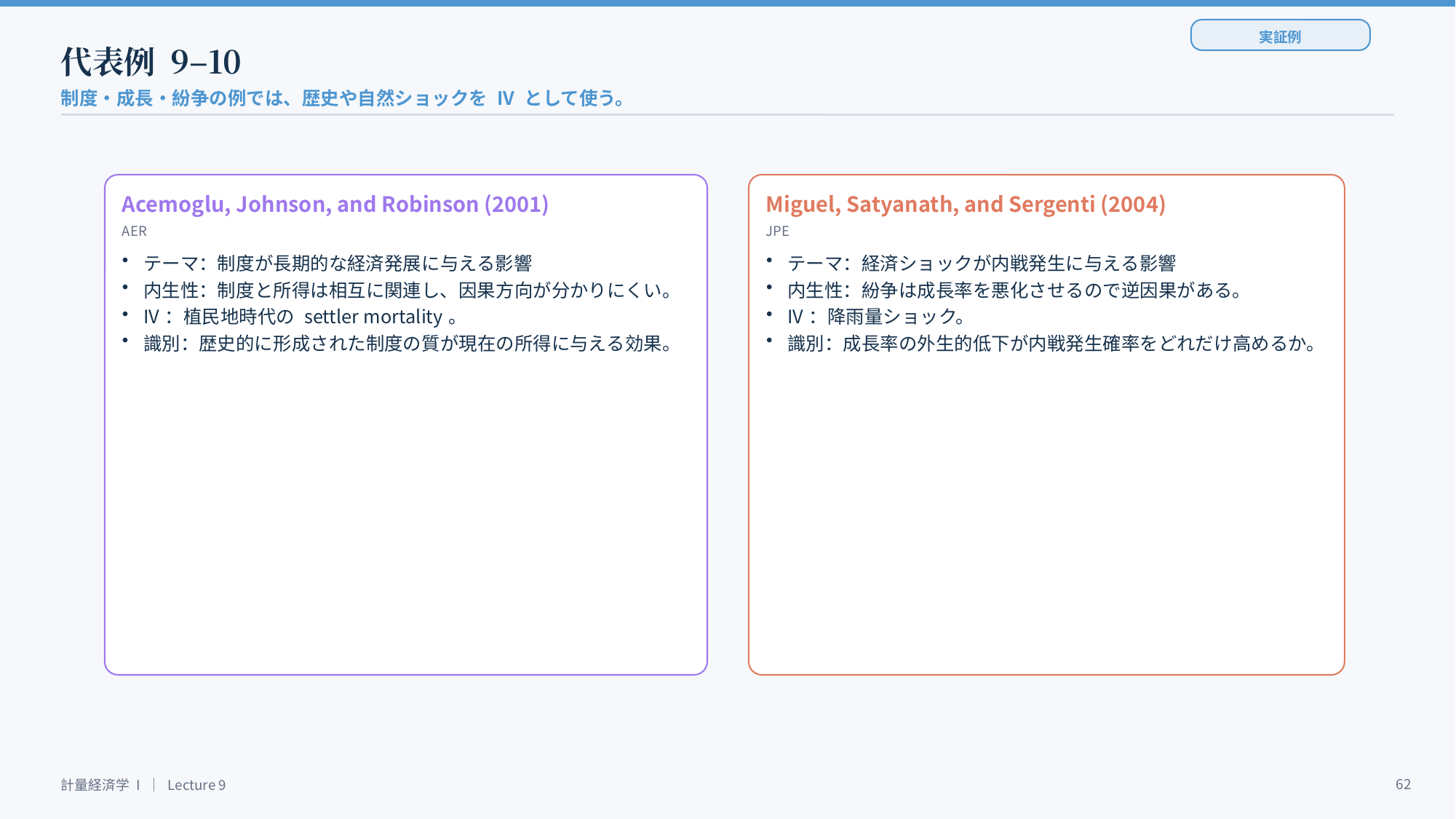

実証例
代表例 9–10
制度・成長・紛争の例では、歴史や自然ショックを IV として使う。

Acemoglu, Johnson, and Robinson (2001)
Miguel, Satyanath, and Sergenti (2004)
AER
JPE
テーマ：制度が長期的な経済発展に与える影響
内生性：制度と所得は相互に関連し、因果方向が分かりにくい。
IV：植民地時代の settler mortality。
識別：歴史的に形成された制度の質が現在の所得に与える効果。
テーマ：経済ショックが内戦発生に与える影響
内生性：紛争は成長率を悪化させるので逆因果がある。
IV：降雨量ショック。
識別：成長率の外生的低下が内戦発生確率をどれだけ高めるか。
62
計量経済学 I ｜ Lecture 9